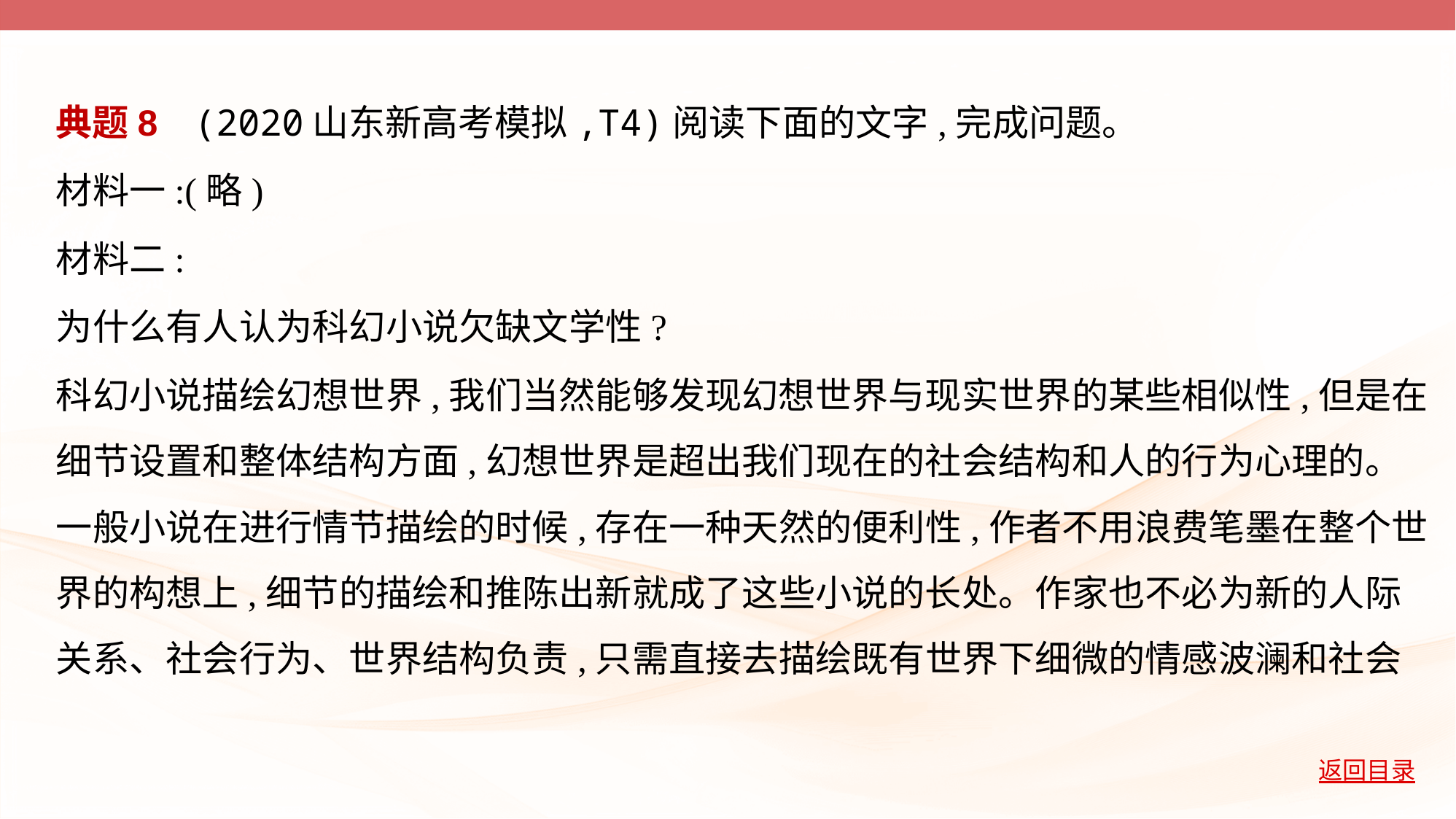

典题8    (2020山东新高考模拟,T4)阅读下面的文字,完成问题。
材料一:(略)
材料二:
为什么有人认为科幻小说欠缺文学性?
科幻小说描绘幻想世界,我们当然能够发现幻想世界与现实世界的某些相似性,但是在
细节设置和整体结构方面,幻想世界是超出我们现在的社会结构和人的行为心理的。
一般小说在进行情节描绘的时候,存在一种天然的便利性,作者不用浪费笔墨在整个世
界的构想上,细节的描绘和推陈出新就成了这些小说的长处。作家也不必为新的人际
关系、社会行为、世界结构负责,只需直接去描绘既有世界下细微的情感波澜和社会